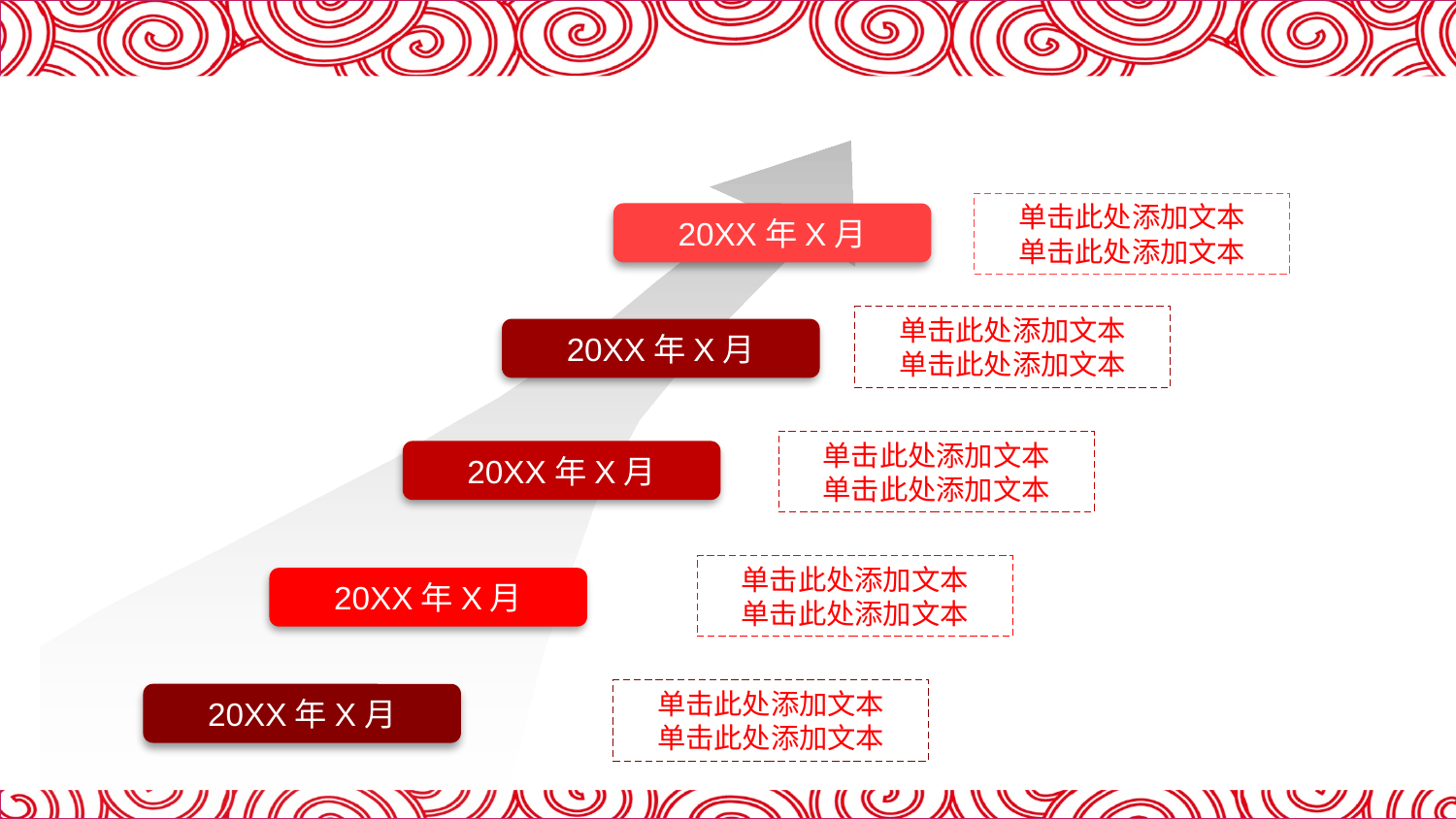

单击此处添加文本
单击此处添加文本
20XX年X月
单击此处添加文本
单击此处添加文本
20XX年X月
单击此处添加文本
单击此处添加文本
20XX年X月
单击此处添加文本
单击此处添加文本
20XX年X月
单击此处添加文本
单击此处添加文本
20XX年X月